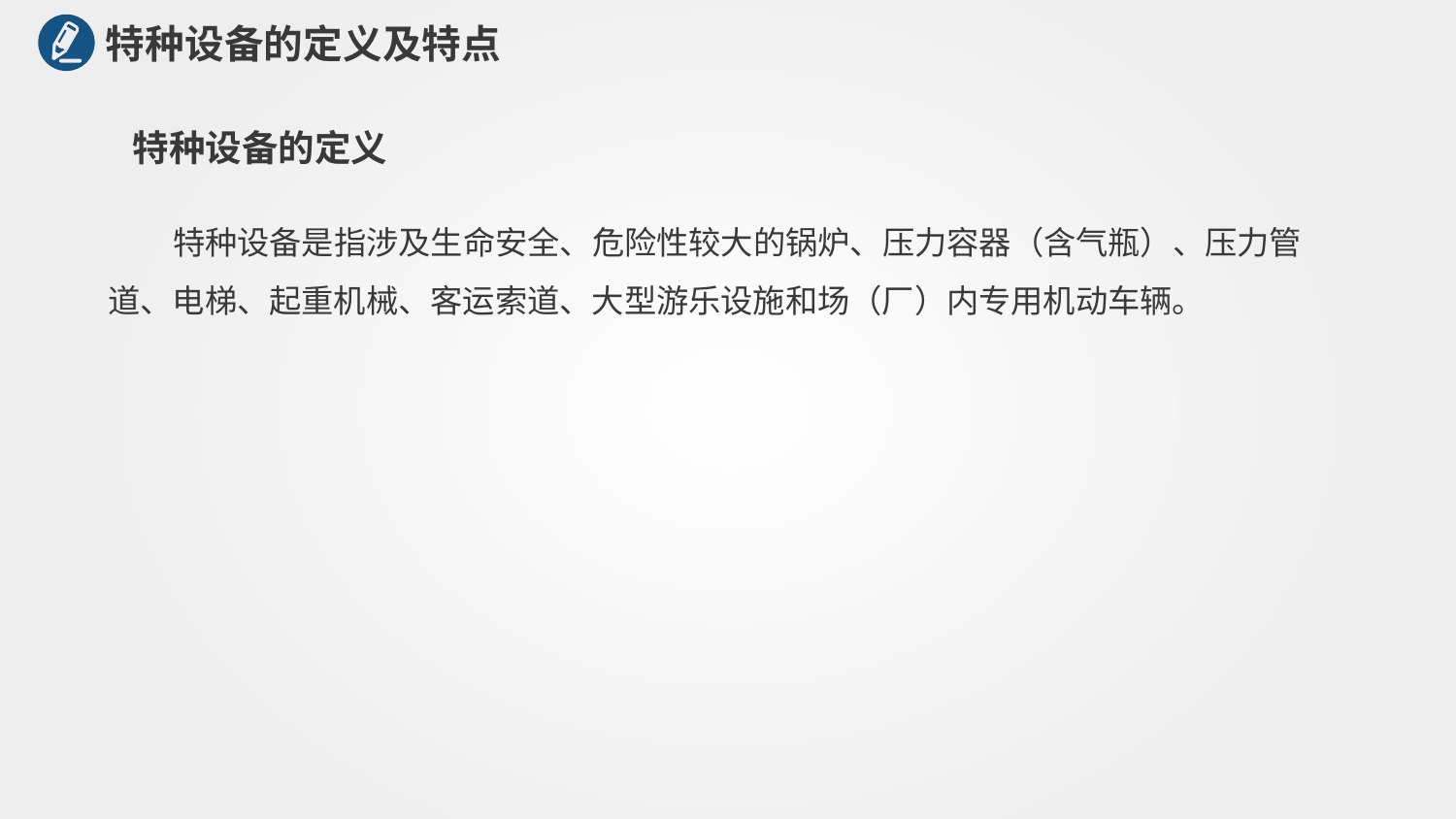

特种设备的定义及特点

特种设备的定义
特种设备是指涉及生命安全、危险性较大的锅炉、压力容器（含气瓶）、压力管道、电梯、起重机械、客运索道、大型游乐设施和场（厂）内专用机动车辆。